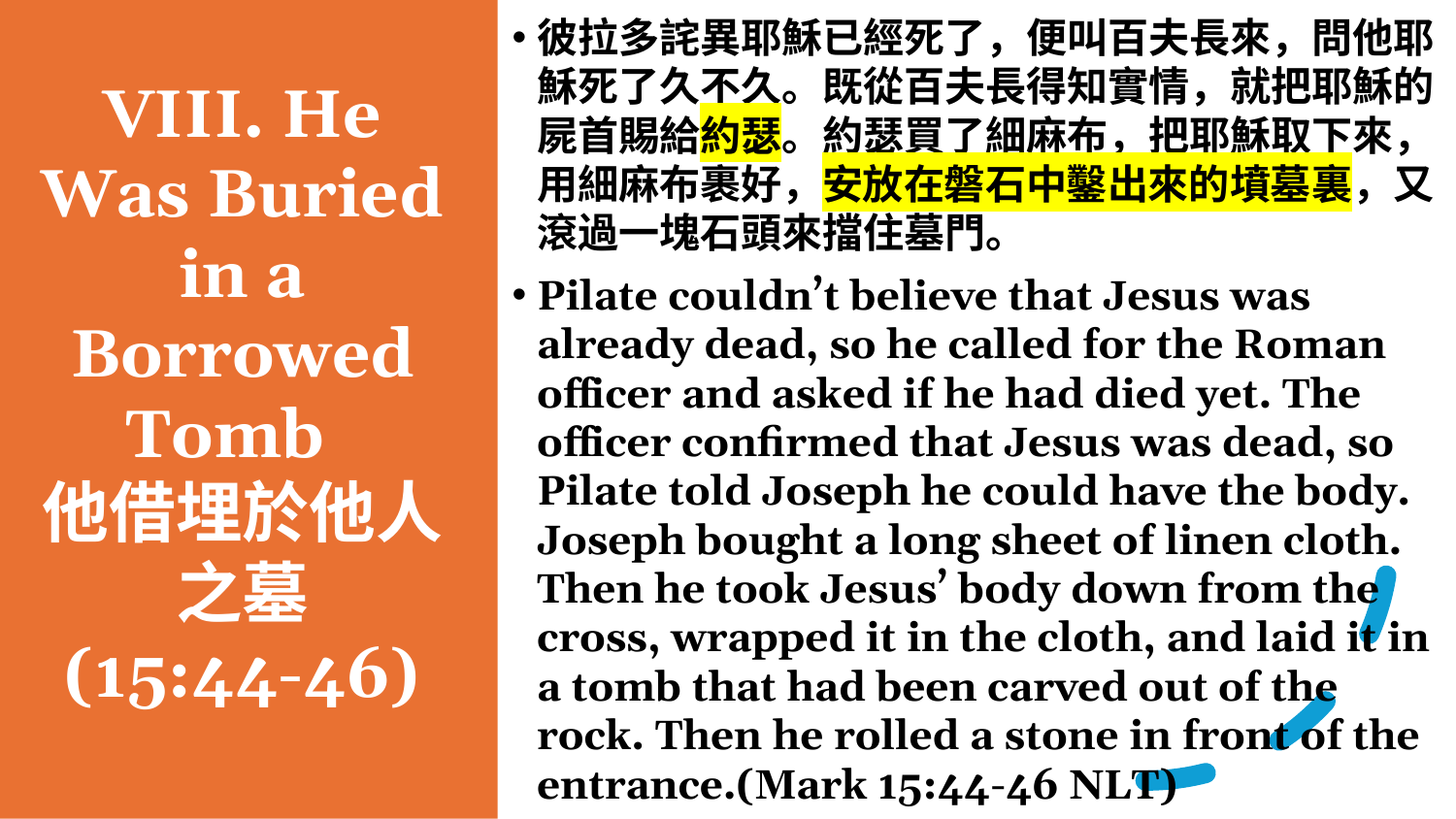

彼拉多詫異耶穌已經死了，便叫百夫長來，問他耶穌死了久不久。既從百夫長得知實情，就把耶穌的屍首賜給約瑟。約瑟買了細麻布，把耶穌取下來，用細麻布裹好，安放在磐石中鑿出來的墳墓裏，又滾過一塊石頭來擋住墓門。
Pilate couldn’t believe that Jesus was already dead, so he called for the Roman officer and asked if he had died yet. The officer confirmed that Jesus was dead, so Pilate told Joseph he could have the body. Joseph bought a long sheet of linen cloth. Then he took Jesus’ body down from the cross, wrapped it in the cloth, and laid it in a tomb that had been carved out of the rock. Then he rolled a stone in front of the entrance.(Mark 15:44-46 NLT)
# VIII. He Was Buried in a Borrowed Tomb 他借埋於他人之墓 (15:44-46)